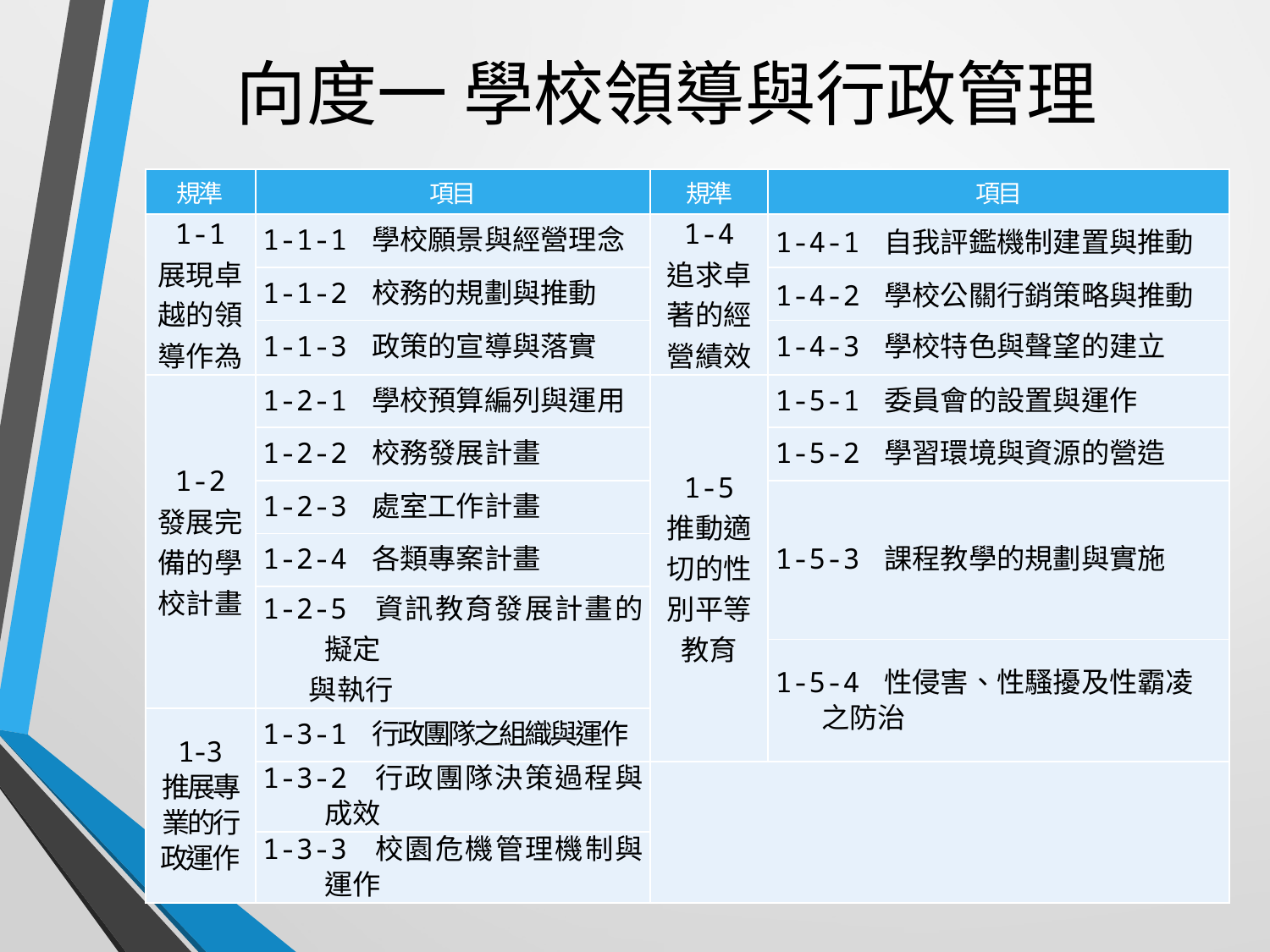

# 向度一 學校領導與行政管理
| 規準 | 項目 | 規準 | 項目 |
| --- | --- | --- | --- |
| 1-1 展現卓越的領導作為 | 1-1-1 學校願景與經營理念 | 1-4 追求卓著的經營績效 | 1-4-1 自我評鑑機制建置與推動 |
|  | 1-1-2 校務的規劃與推動 |  | 1-4-2 學校公關行銷策略與推動 |
|  | 1-1-3 政策的宣導與落實 |  | 1-4-3 學校特色與聲望的建立 |
| 1-2 發展完備的學校計畫 | 1-2-1 學校預算編列與運用 | 1-5 推動適切的性別平等教育 | 1-5-1 委員會的設置與運作 |
|  | 1-2-2 校務發展計畫 |  | 1-5-2 學習環境與資源的營造 |
|  | 1-2-3 處室工作計畫 |  | 1-5-3 課程教學的規劃與實施 |
|  | 1-2-4 各類專案計畫 |  |  |
|  | 1-2-5 資訊教育發展計畫的擬定 與執行 |  |  |
|  |  |  | 1-5-4 性侵害、性騷擾及性霸凌 之防治 |
| 1-3 推展專業的行政運作 | 1-3-1 行政團隊之組織與運作 |  |  |
|  | 1-3-2 行政團隊決策過程與成效 |  |  |
|  | 1-3-3 校園危機管理機制與運作 |  |  |
29